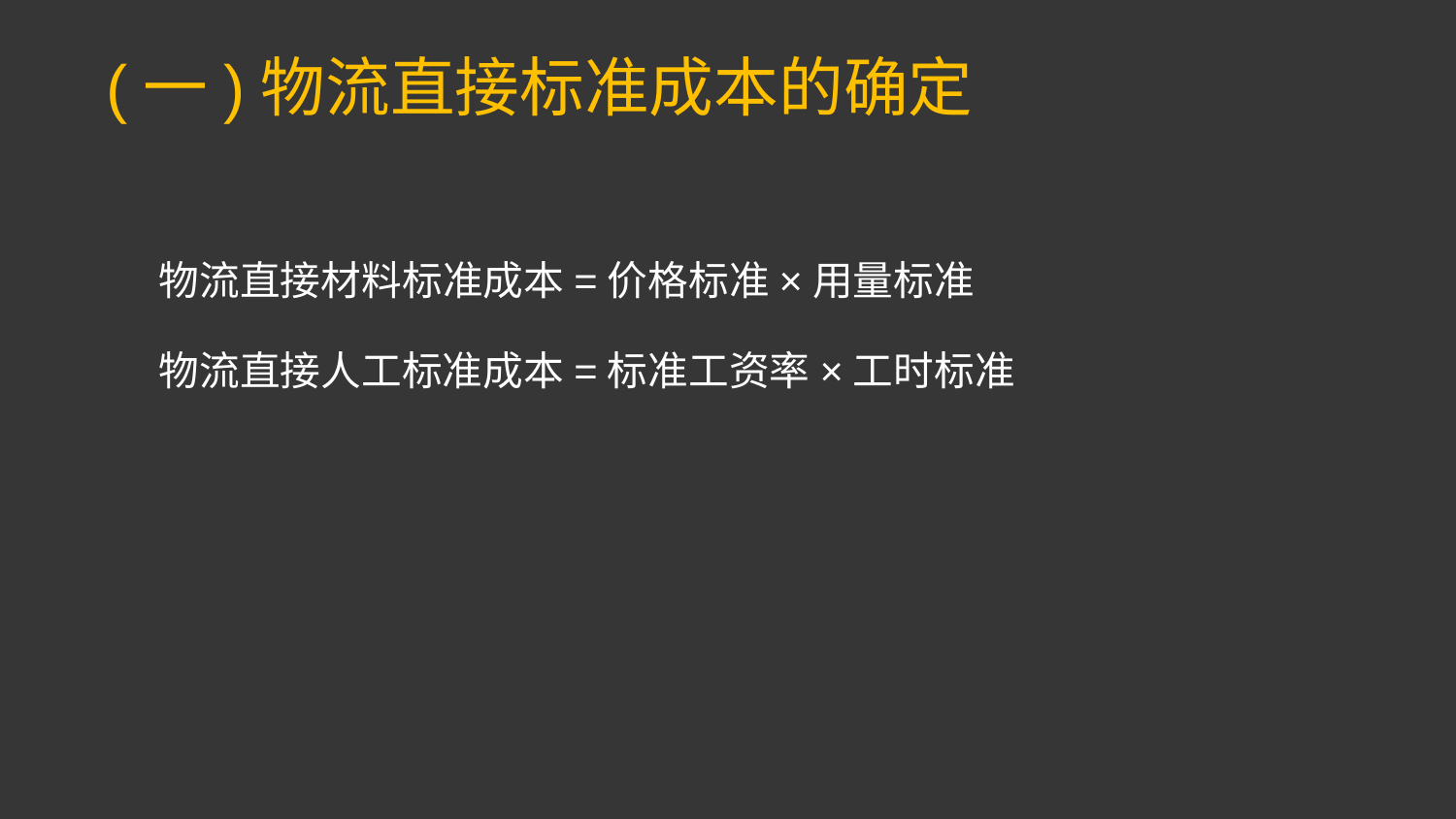

(一)物流直接标准成本的确定
物流直接材料标准成本=价格标准×用量标准

物流直接人工标准成本=标准工资率×工时标准